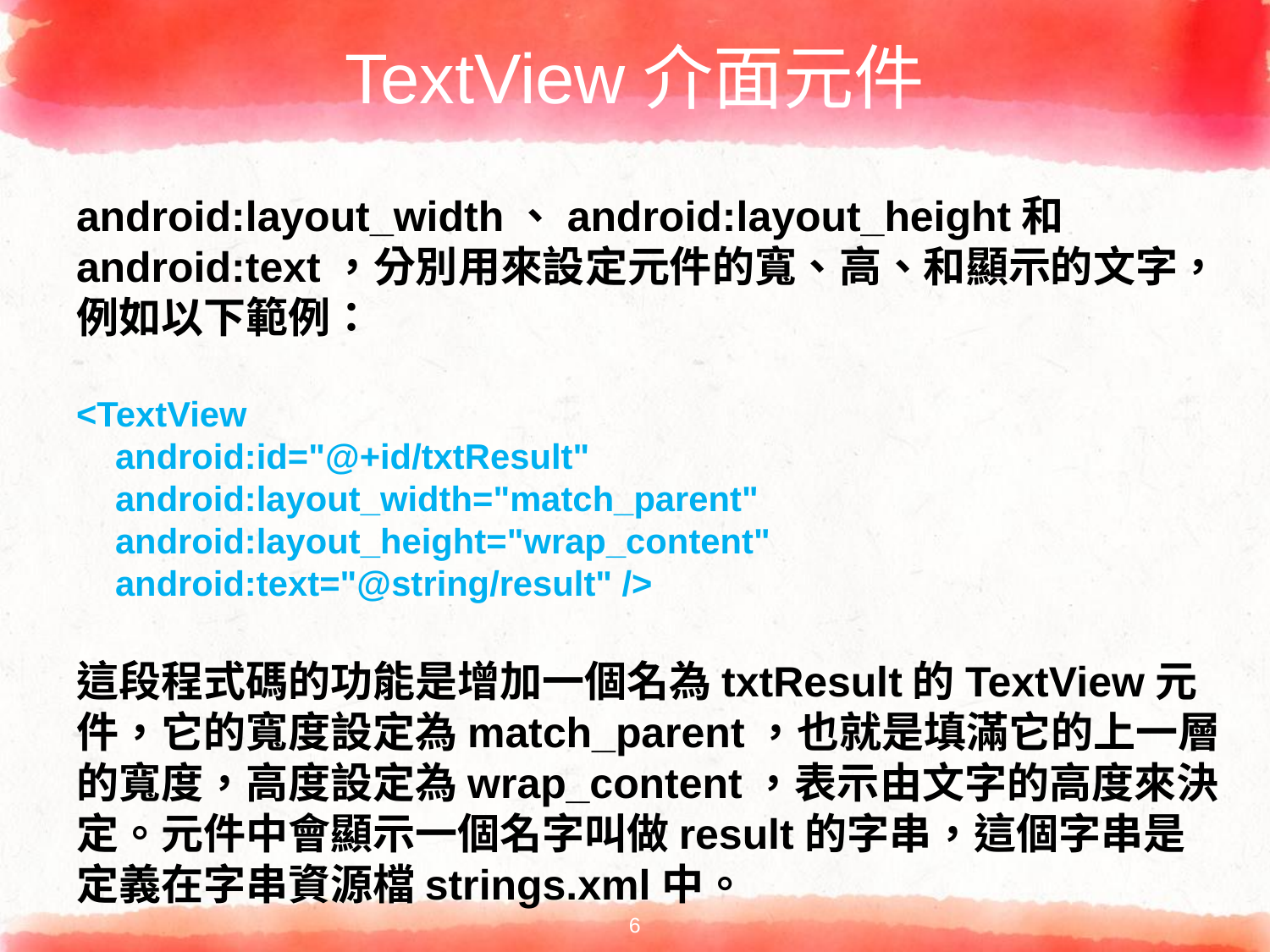

# TextView介面元件
android:layout_width、android:layout_height和android:text，分別用來設定元件的寬、高、和顯示的文字，例如以下範例：

<TextView
    android:id="@+id/txtResult"
    android:layout_width="match_parent"
    android:layout_height="wrap_content"
    android:text="@string/result" />

這段程式碼的功能是增加一個名為txtResult的TextView元件，它的寬度設定為match_parent，也就是填滿它的上一層的寬度，高度設定為wrap_content，表示由文字的高度來決定。元件中會顯示一個名字叫做result的字串，這個字串是定義在字串資源檔strings.xml中。
6